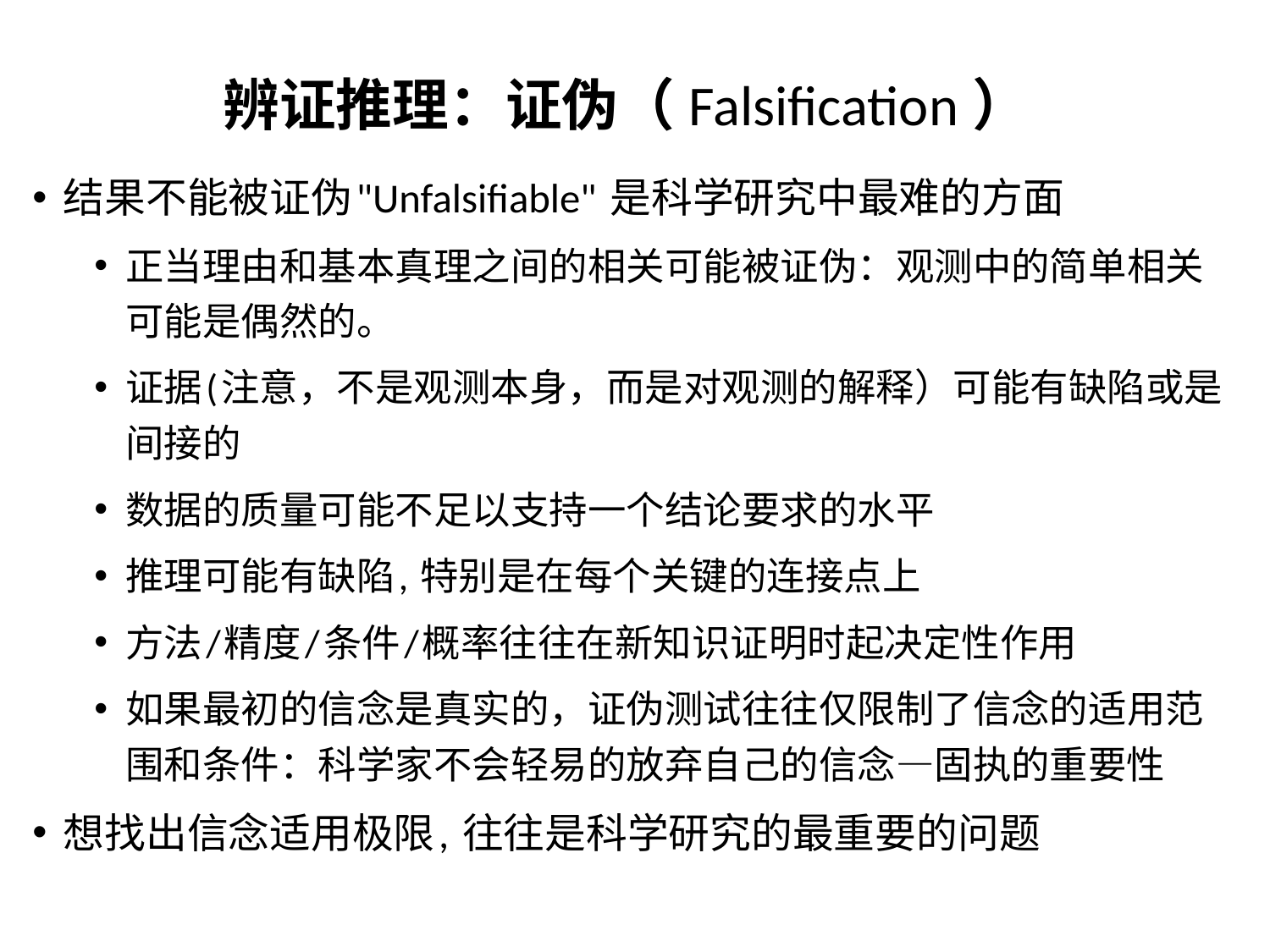

# 辨证推理：证伪（Falsification）

结果不能被证伪"Unfalsifiable" 是科学研究中最难的方面
正当理由和基本真理之间的相关可能被证伪：观测中的简单相关可能是偶然的。
证据(注意，不是观测本身，而是对观测的解释）可能有缺陷或是间接的
数据的质量可能不足以支持一个结论要求的水平
推理可能有缺陷, 特别是在每个关键的连接点上
方法/精度/条件/概率往往在新知识证明时起决定性作用
如果最初的信念是真实的，证伪测试往往仅限制了信念的适用范围和条件：科学家不会轻易的放弃自己的信念—固执的重要性
想找出信念适用极限, 往往是科学研究的最重要的问题